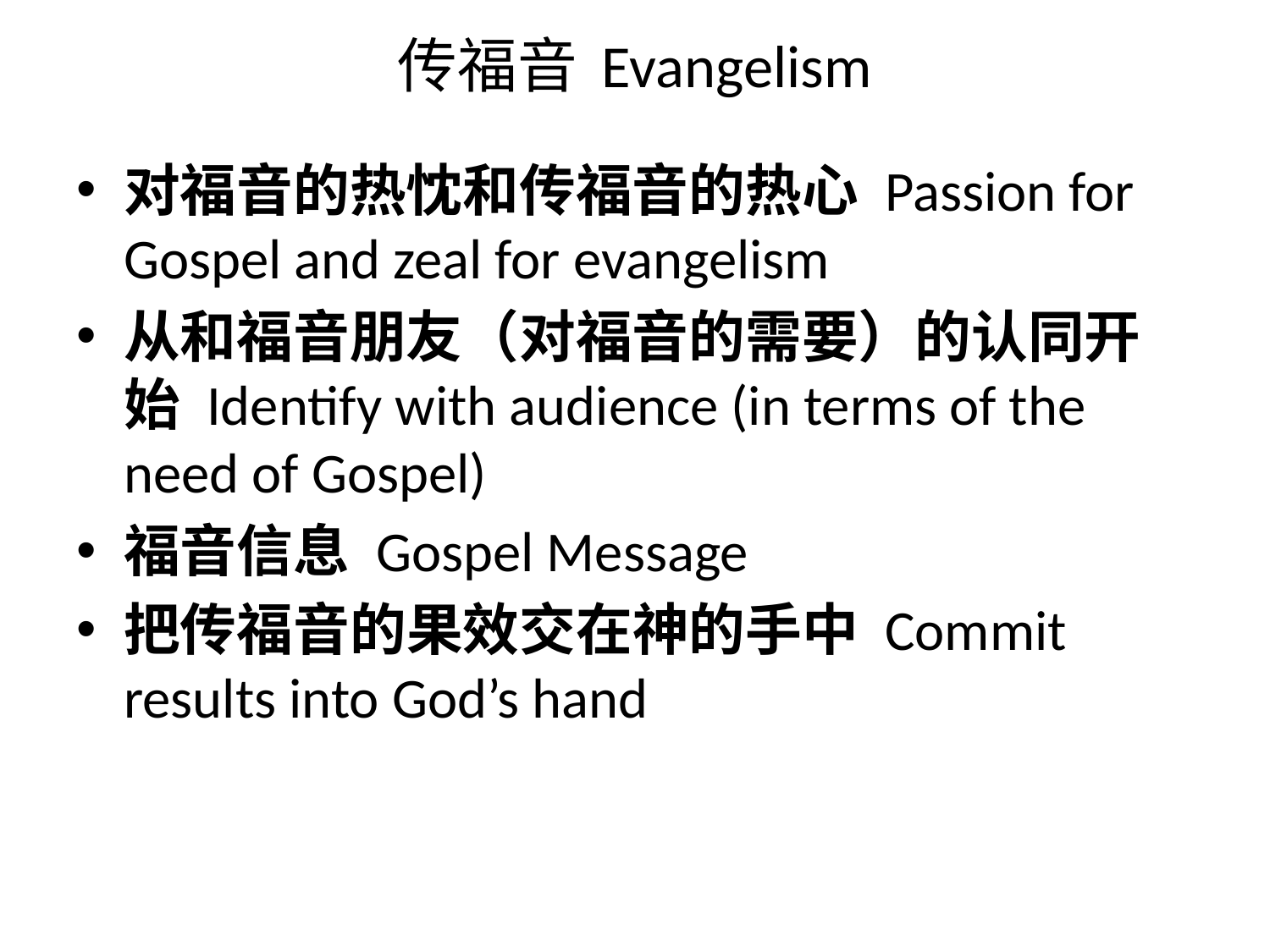

# 传福音 Evangelism
对福音的热忱和传福音的热心 Passion for Gospel and zeal for evangelism
从和福音朋友（对福音的需要）的认同开始 Identify with audience (in terms of the need of Gospel)
福音信息 Gospel Message
把传福音的果效交在神的手中 Commit results into God’s hand